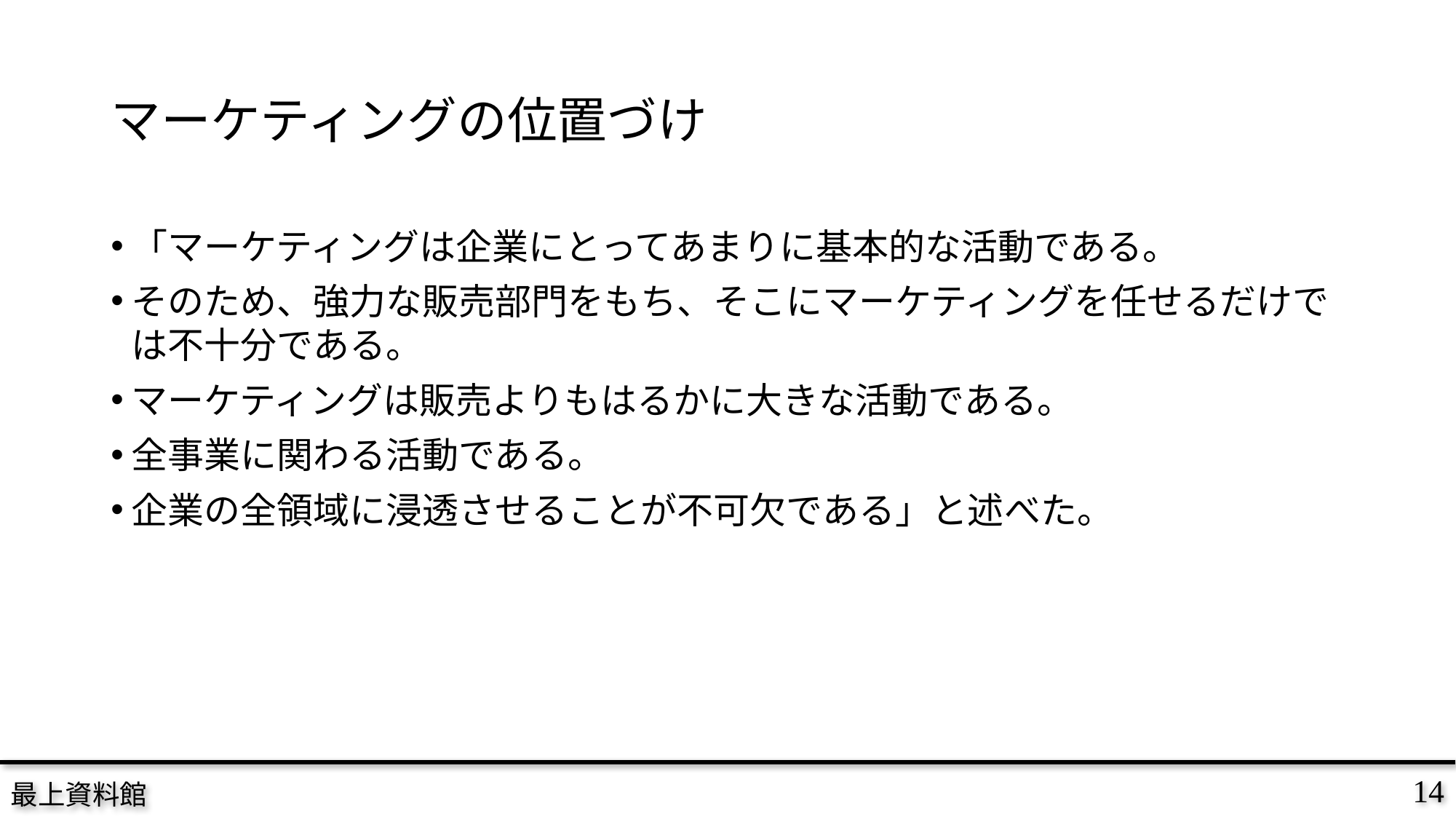

# マーケティングの位置づけ
「マーケティングは企業にとってあまりに基本的な活動である。
そのため、強力な販売部門をもち、そこにマーケティングを任せるだけでは不十分である。
マーケティングは販売よりもはるかに大きな活動である。
全事業に関わる活動である。
企業の全領域に浸透させることが不可欠である」と述べた。